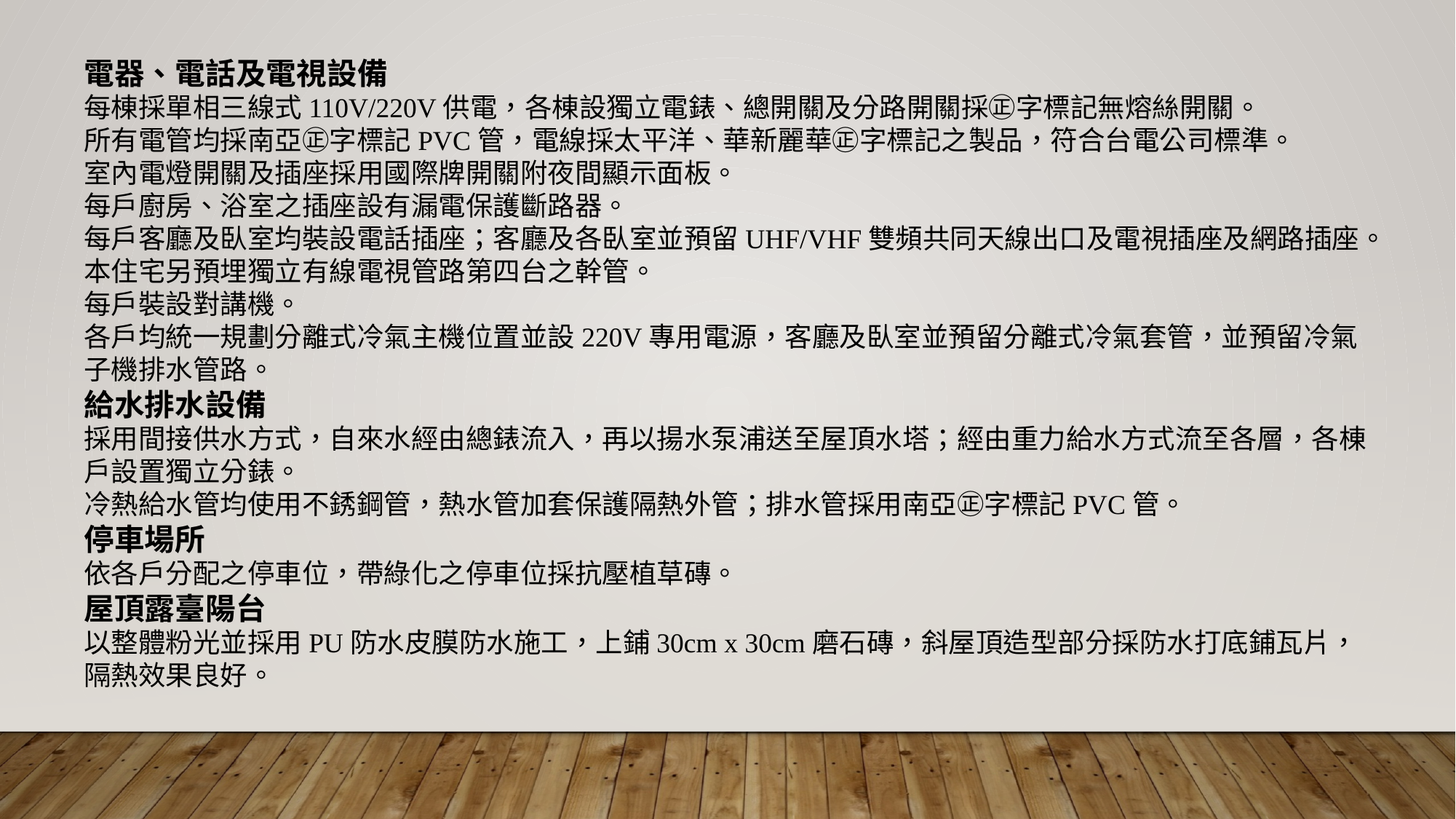

電器、電話及電視設備
每棟採單相三線式110V/220V供電，各棟設獨立電錶、總開關及分路開關採㊣字標記無熔絲開關。
所有電管均採南亞㊣字標記PVC管，電線採太平洋、華新麗華㊣字標記之製品，符合台電公司標準。
室內電燈開關及插座採用國際牌開關附夜間顯示面板。
每戶廚房、浴室之插座設有漏電保護斷路器。
每戶客廳及臥室均裝設電話插座；客廳及各臥室並預留UHF/VHF雙頻共同天線出口及電視插座及網路插座。
本住宅另預埋獨立有線電視管路第四台之幹管。
每戶裝設對講機。
各戶均統一規劃分離式冷氣主機位置並設220V專用電源，客廳及臥室並預留分離式冷氣套管，並預留冷氣子機排水管路。
給水排水設備
採用間接供水方式，自來水經由總錶流入，再以揚水泵浦送至屋頂水塔；經由重力給水方式流至各層，各棟戶設置獨立分錶。
冷熱給水管均使用不銹鋼管，熱水管加套保護隔熱外管；排水管採用南亞㊣字標記PVC管。
停車場所
依各戶分配之停車位，帶綠化之停車位採抗壓植草磚。
屋頂露臺陽台
以整體粉光並採用PU防水皮膜防水施工，上鋪30cm x 30cm磨石磚，斜屋頂造型部分採防水打底鋪瓦片，隔熱效果良好。